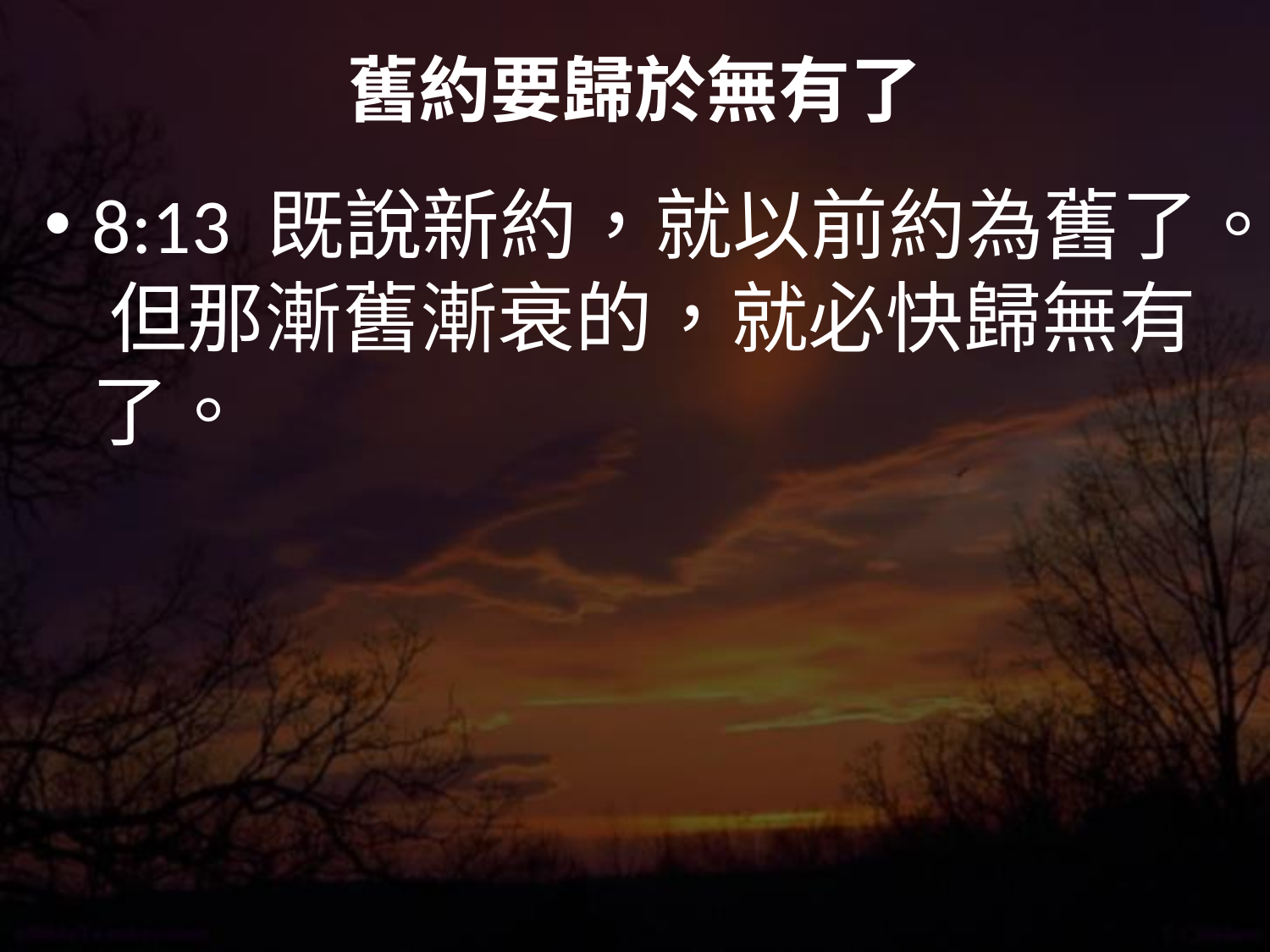

# 舊約要歸於無有了
8:13 既說新約，就以前約為舊了。 但那漸舊漸衰的，就必快歸無有了。